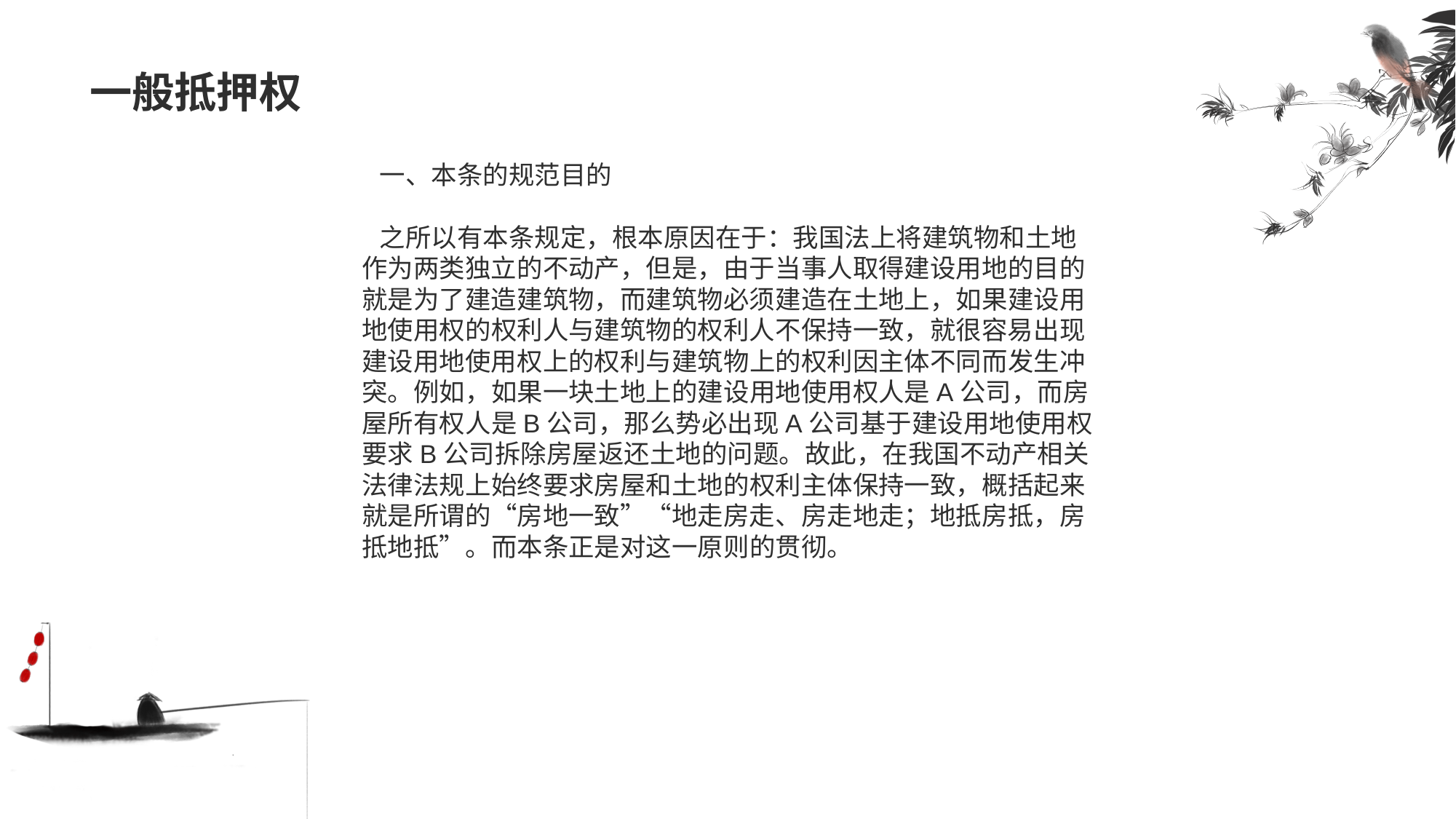

# 一般抵押权

  一、本条的规范目的

  之所以有本条规定，根本原因在于：我国法上将建筑物和土地作为两类独立的不动产，但是，由于当事人取得建设用地的目的就是为了建造建筑物，而建筑物必须建造在土地上，如果建设用地使用权的权利人与建筑物的权利人不保持一致，就很容易出现建设用地使用权上的权利与建筑物上的权利因主体不同而发生冲突。例如，如果一块土地上的建设用地使用权人是A公司，而房屋所有权人是B公司，那么势必出现A公司基于建设用地使用权要求B公司拆除房屋返还土地的问题。故此，在我国不动产相关法律法规上始终要求房屋和土地的权利主体保持一致，概括起来就是所谓的“房地一致”“地走房走、房走地走；地抵房抵，房抵地抵”。而本条正是对这一原则的贯彻。
80